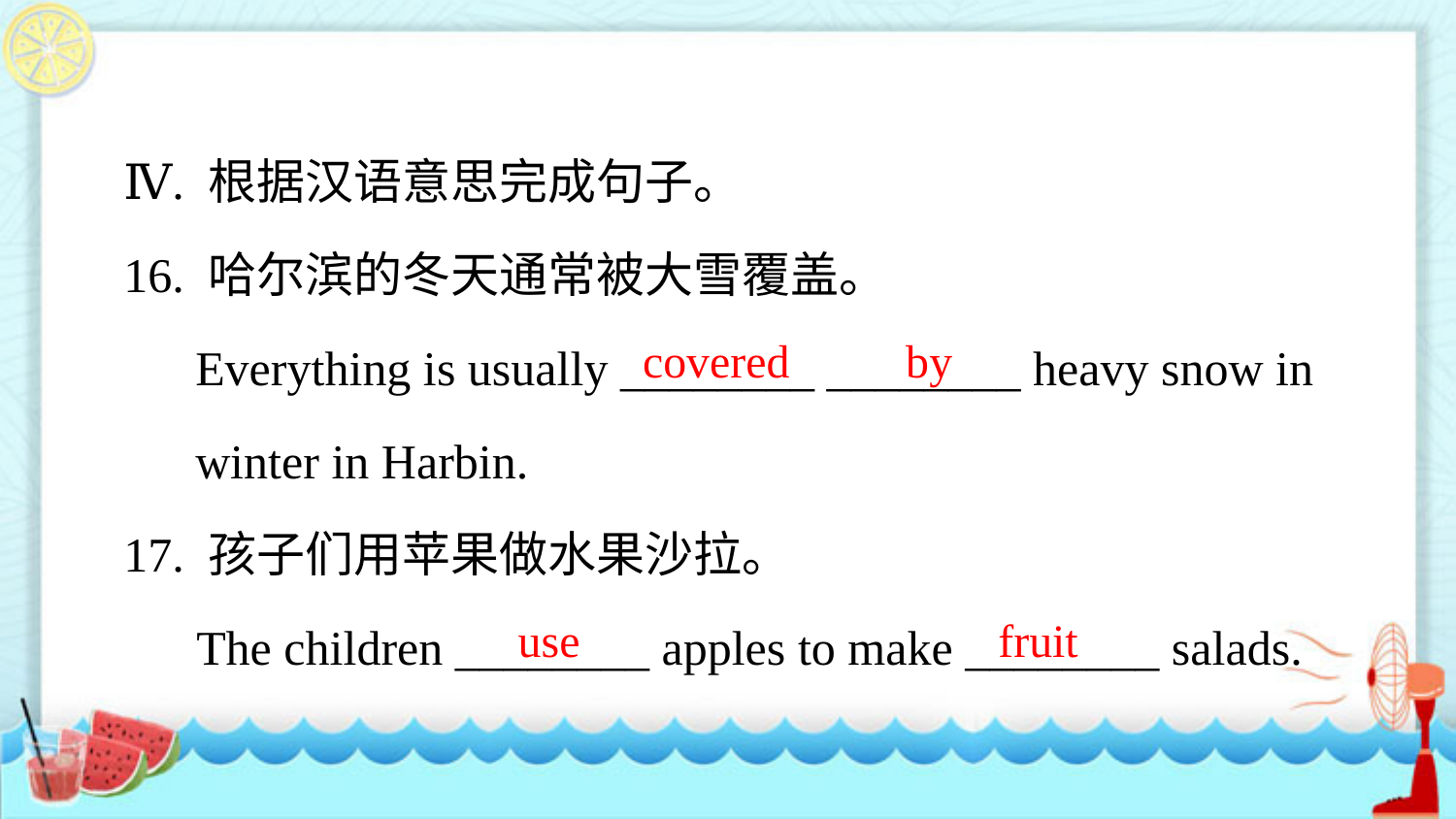

Ⅳ. 根据汉语意思完成句子。
16. 哈尔滨的冬天通常被大雪覆盖。
Everything is usually ________ ________ heavy snow in winter in Harbin.
17. 孩子们用苹果做水果沙拉。
      The children ________ apples to make ________ salads.
 covered          by
use                                    fruit